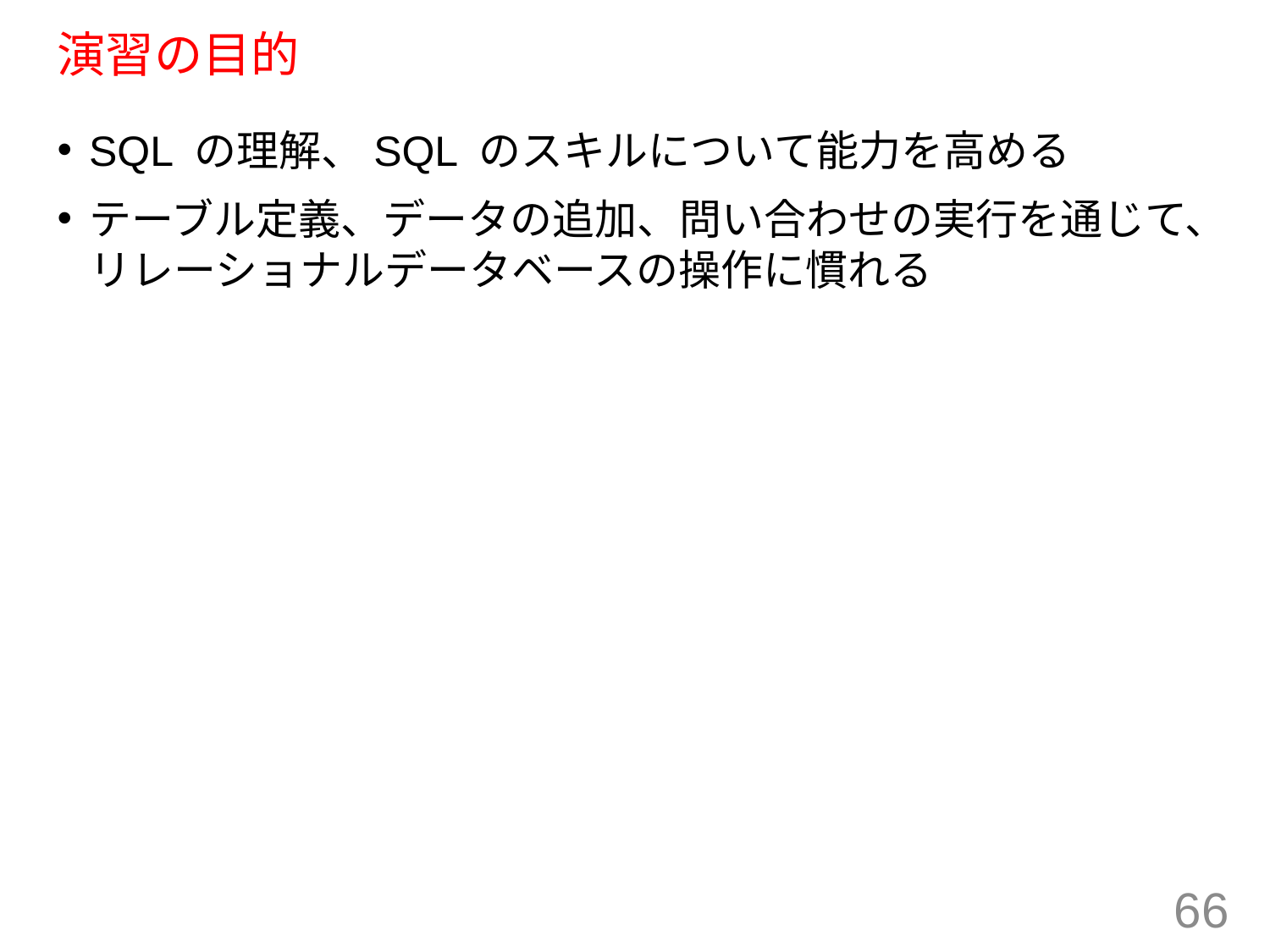

# 演習の目的
SQL の理解、SQL のスキルについて能力を高める
テーブル定義、データの追加、問い合わせの実行を通じて、リレーショナルデータベースの操作に慣れる
66